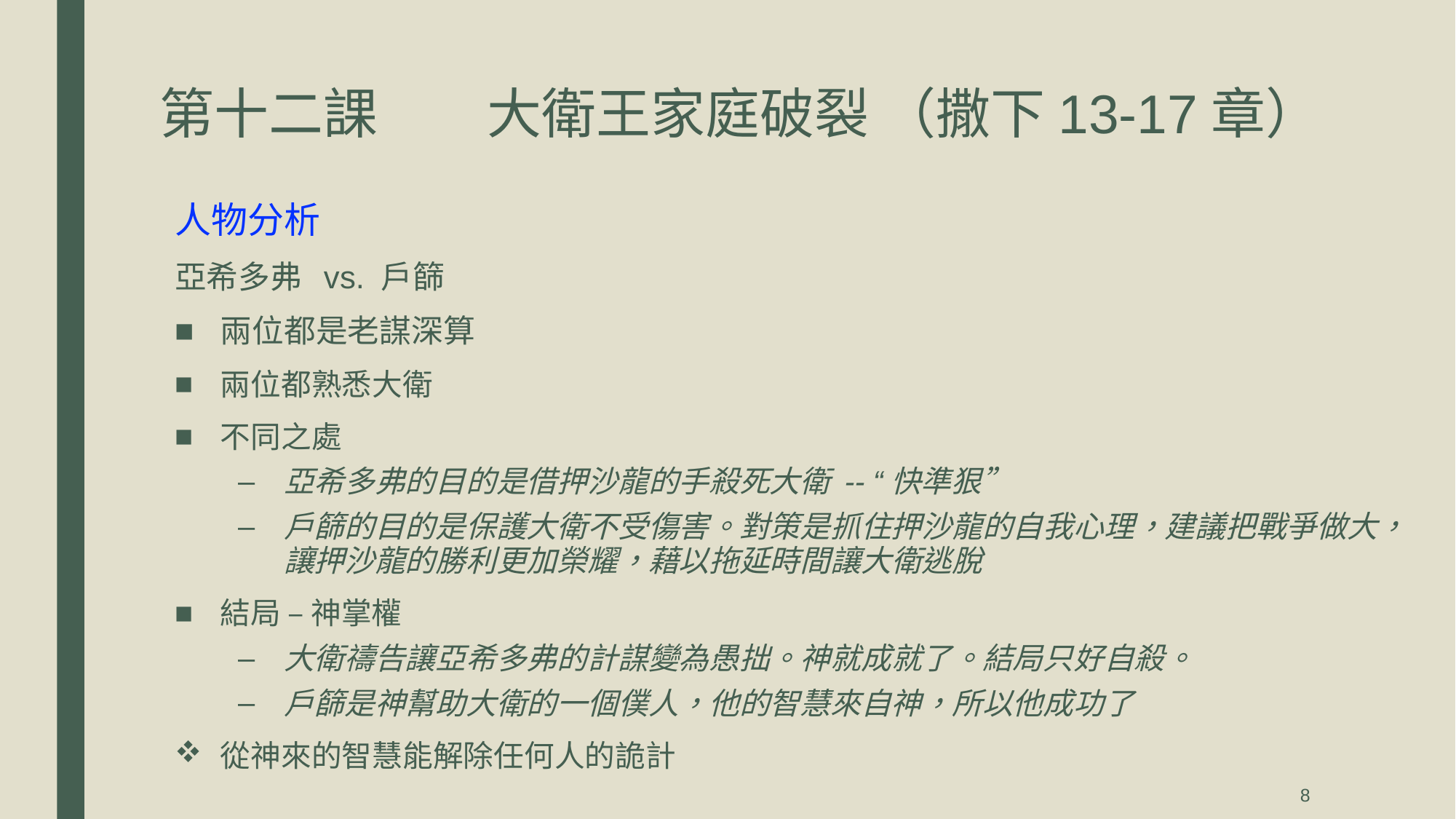

# 第十二課	大衛王家庭破裂 （撒下13-17章）
人物分析
亞希多弗  vs. 戶篩
兩位都是老謀深算
兩位都熟悉大衛
不同之處
亞希多弗的目的是借押沙龍的手殺死大衛 -- “快準狠”
戶篩的目的是保護大衛不受傷害。對策是抓住押沙龍的自我心理，建議把戰爭做大，讓押沙龍的勝利更加榮耀，藉以拖延時間讓大衛逃脫
結局 – 神掌權
大衛禱告讓亞希多弗的計謀變為愚拙。神就成就了。結局只好自殺。
戶篩是神幫助大衛的一個僕人，他的智慧來自神，所以他成功了
從神來的智慧能解除任何人的詭計

8